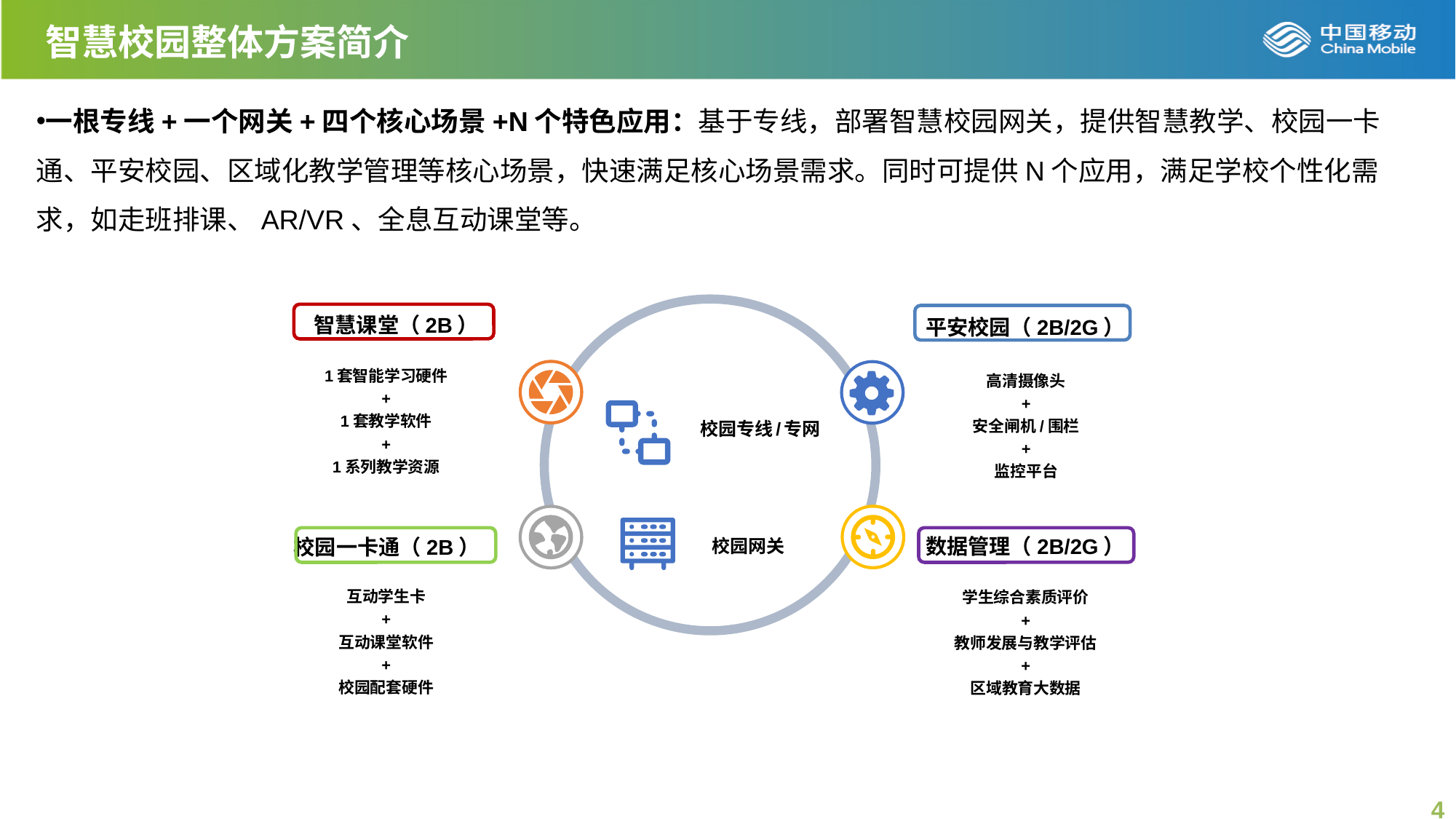

智慧校园整体方案简介
一根专线+一个网关+四个核心场景+N个特色应用：基于专线，部署智慧校园网关，提供智慧教学、校园一卡通、平安校园、区域化教学管理等核心场景，快速满足核心场景需求。同时可提供N个应用，满足学校个性化需求，如走班排课、AR/VR、全息互动课堂等。

智慧课堂（2B）
平安校园（2B/2G）
1套智能学习硬件
+
1套教学软件
+
1系列教学资源

高清摄像头
+
安全闸机/围栏
+
监控平台

校园专线/专网

数据管理（2B/2G）
校园一卡通（2B）
校园网关
互动学生卡
+
互动课堂软件
+
校园配套硬件
学生综合素质评价
+
教师发展与教学评估
+
区域教育大数据